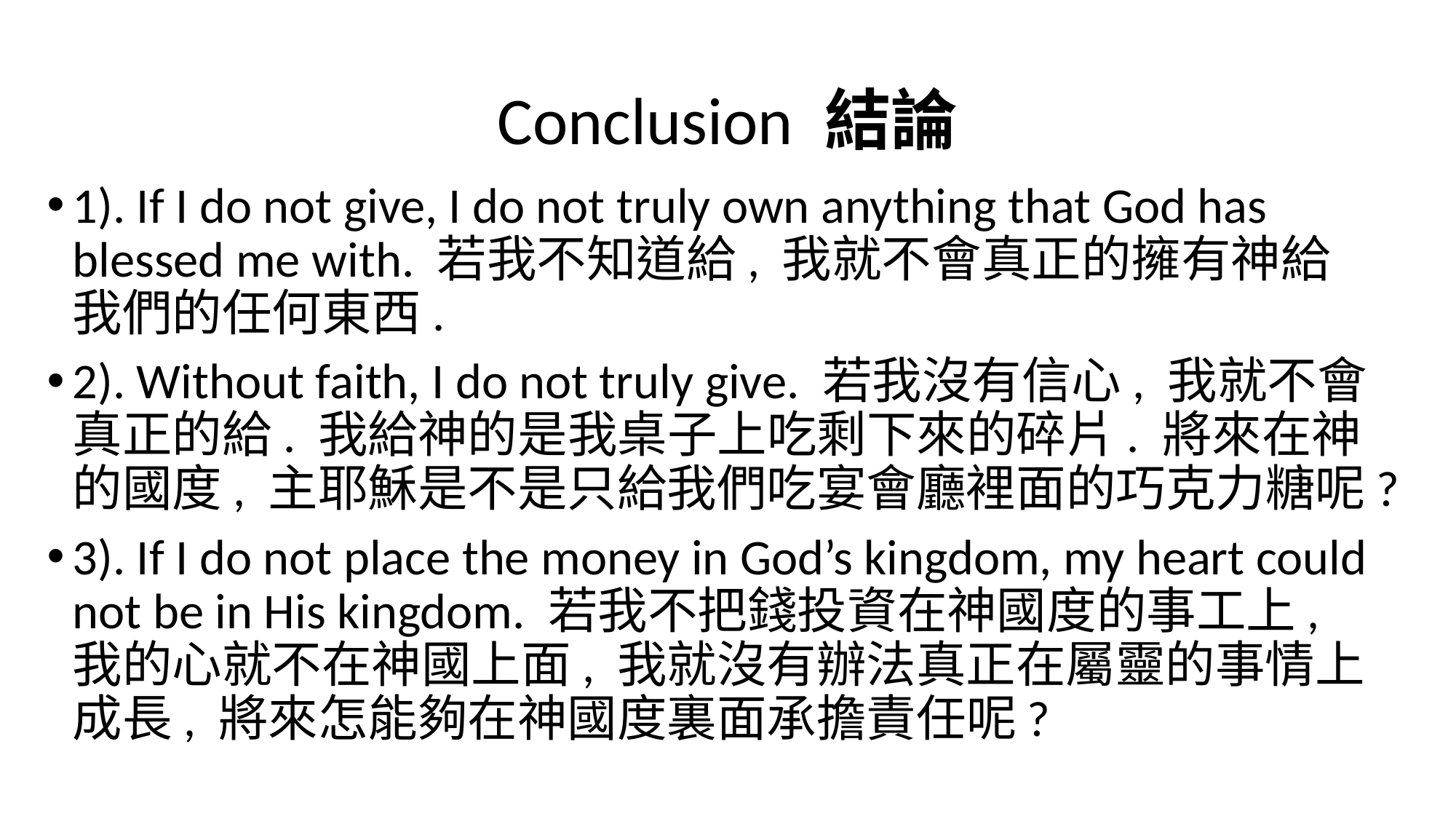

# Conclusion 結論
1). If I do not give, I do not truly own anything that God has blessed me with. 若我不知道給, 我就不會真正的擁有神給我們的任何東西.
2). Without faith, I do not truly give. 若我沒有信心, 我就不會真正的給. 我給神的是我桌子上吃剩下來的碎片. 將來在神的國度, 主耶穌是不是只給我們吃宴會廳裡面的巧克力糖呢?
3). If I do not place the money in God’s kingdom, my heart could not be in His kingdom. 若我不把錢投資在神國度的事工上, 我的心就不在神國上面, 我就沒有辦法真正在屬靈的事情上成長, 將來怎能夠在神國度裏面承擔責任呢?